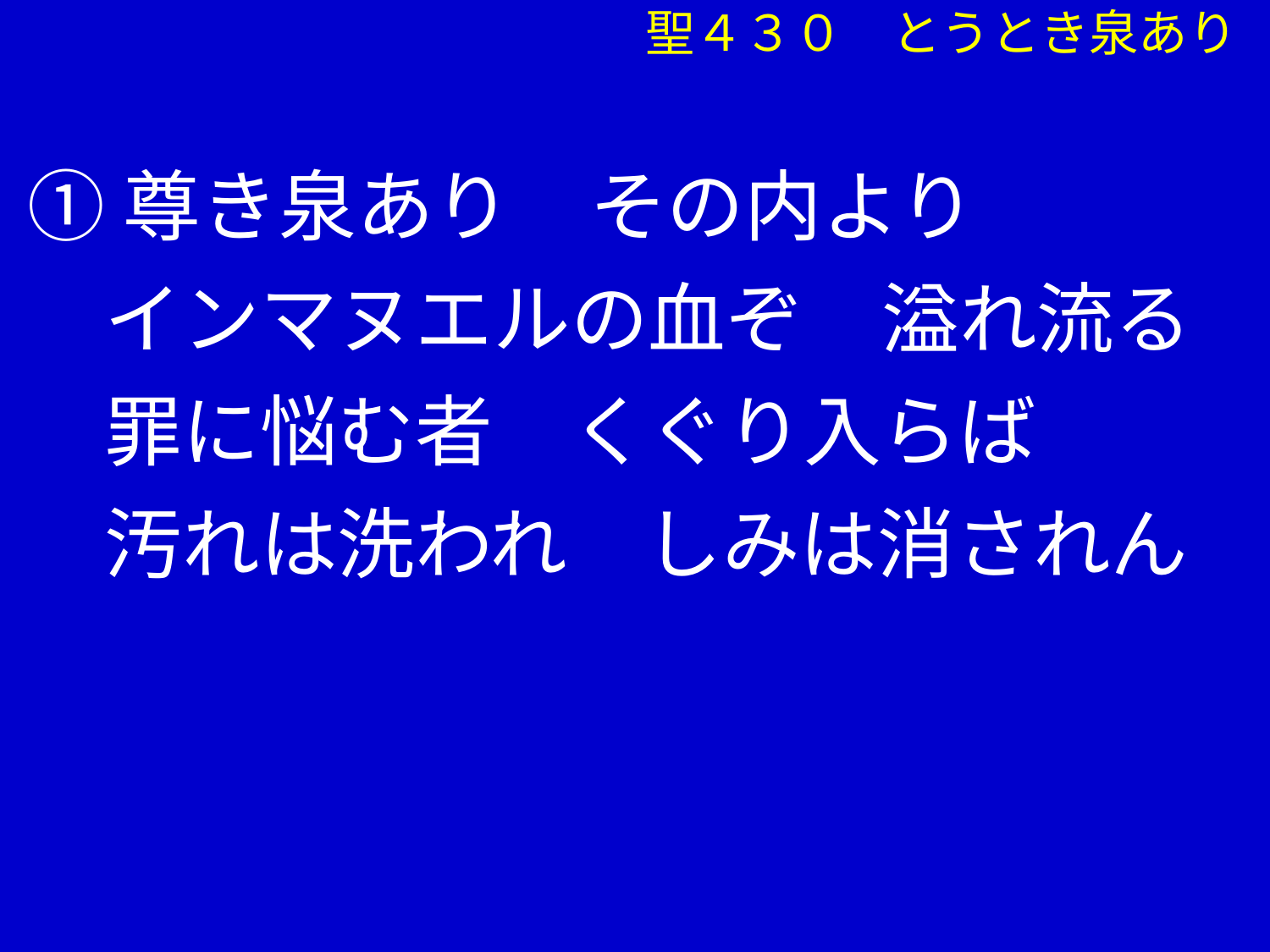

聖４３０　とうとき泉あり
①尊き泉あり　その内より
　インマヌエルの血ぞ　溢れ流る
　罪に悩む者　くぐり入らば
　汚れは洗われ　しみは消されん